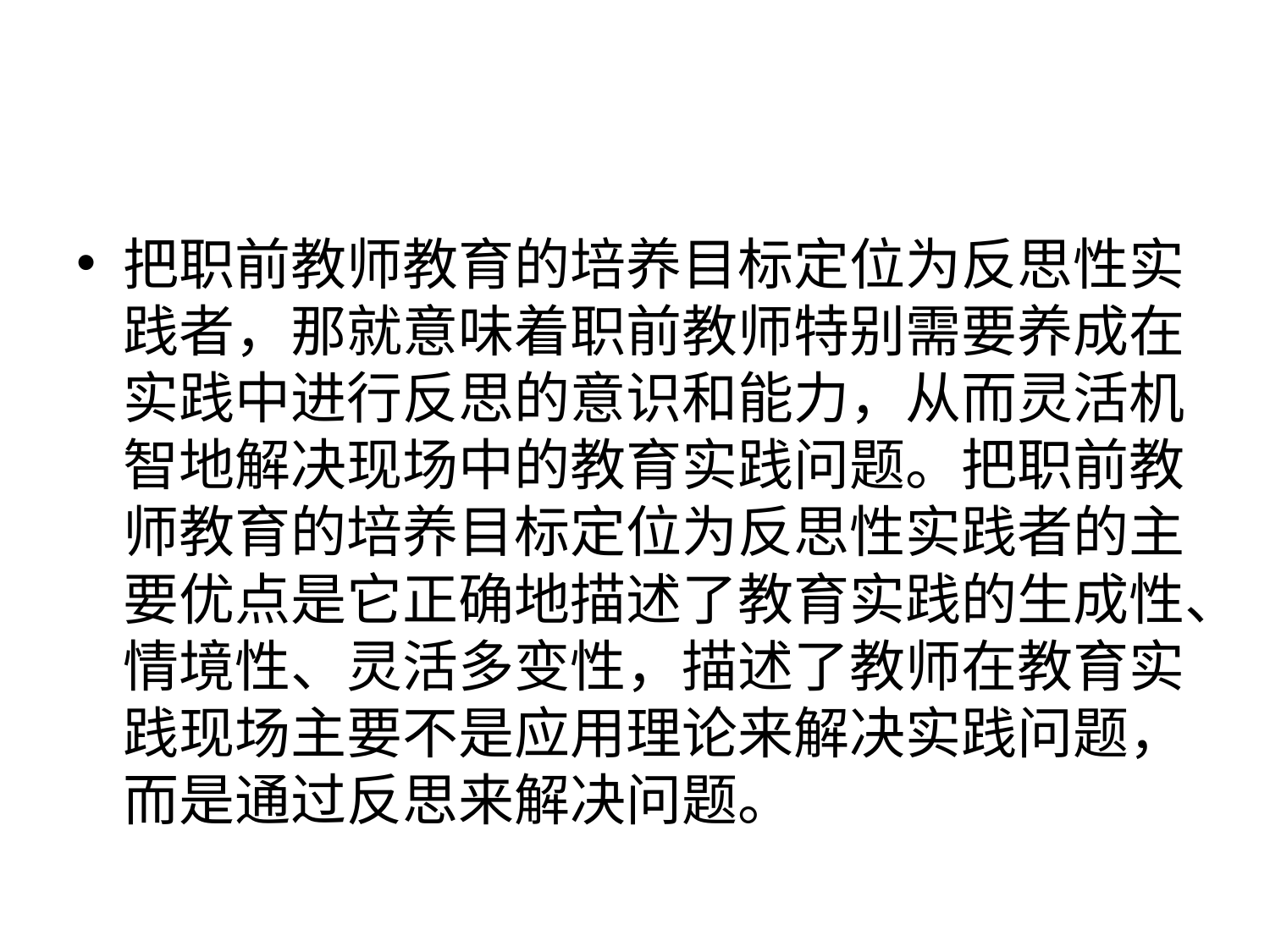

#
把职前教师教育的培养目标定位为反思性实践者，那就意味着职前教师特别需要养成在实践中进行反思的意识和能力，从而灵活机智地解决现场中的教育实践问题。把职前教师教育的培养目标定位为反思性实践者的主要优点是它正确地描述了教育实践的生成性、情境性、灵活多变性，描述了教师在教育实践现场主要不是应用理论来解决实践问题，而是通过反思来解决问题。